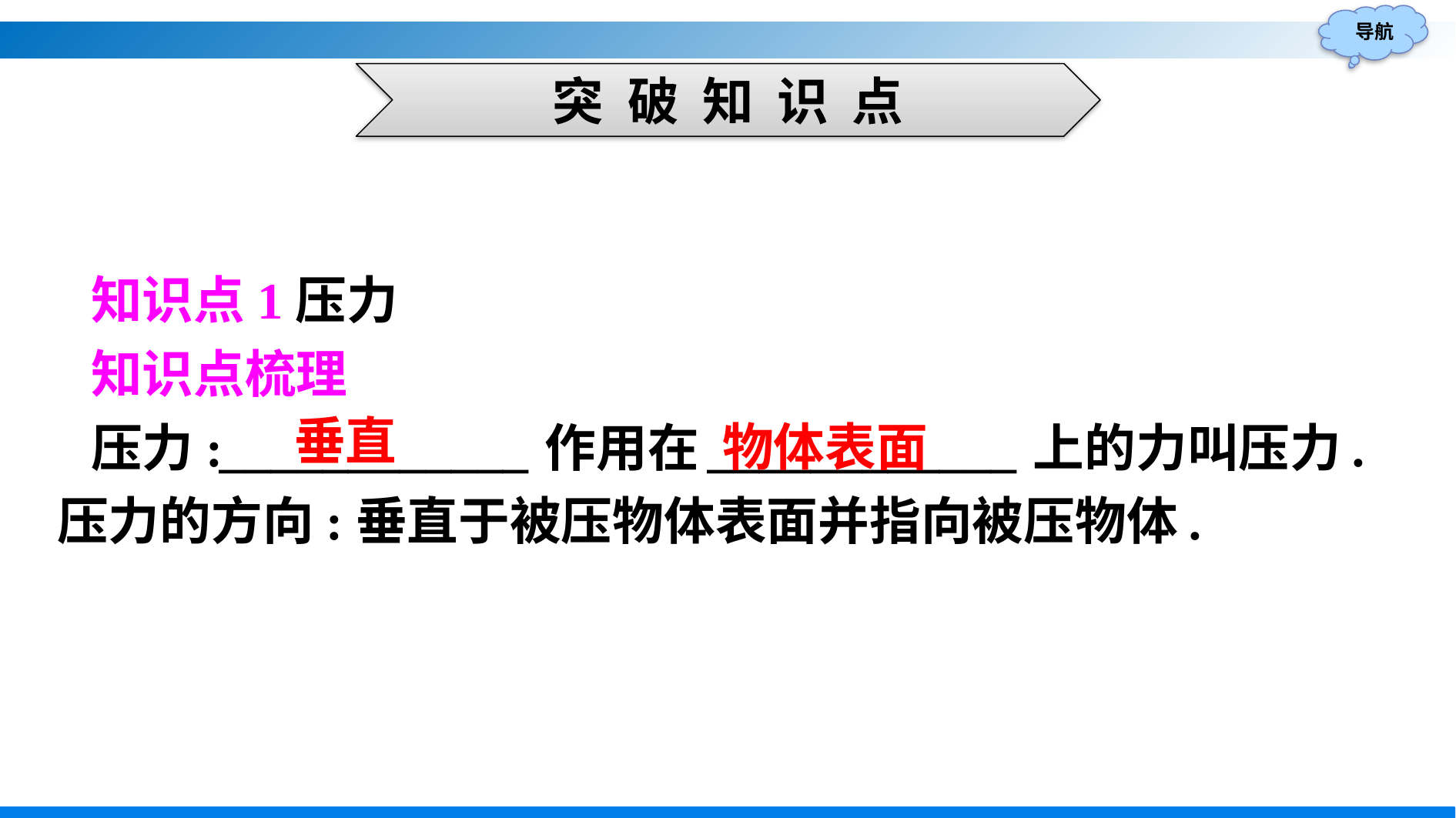

突  破  知  识  点
知识点1压力
知识点梳理
压力:____________作用在____________上的力叫压力.压力的方向:垂直于被压物体表面并指向被压物体.
物体表面
垂直